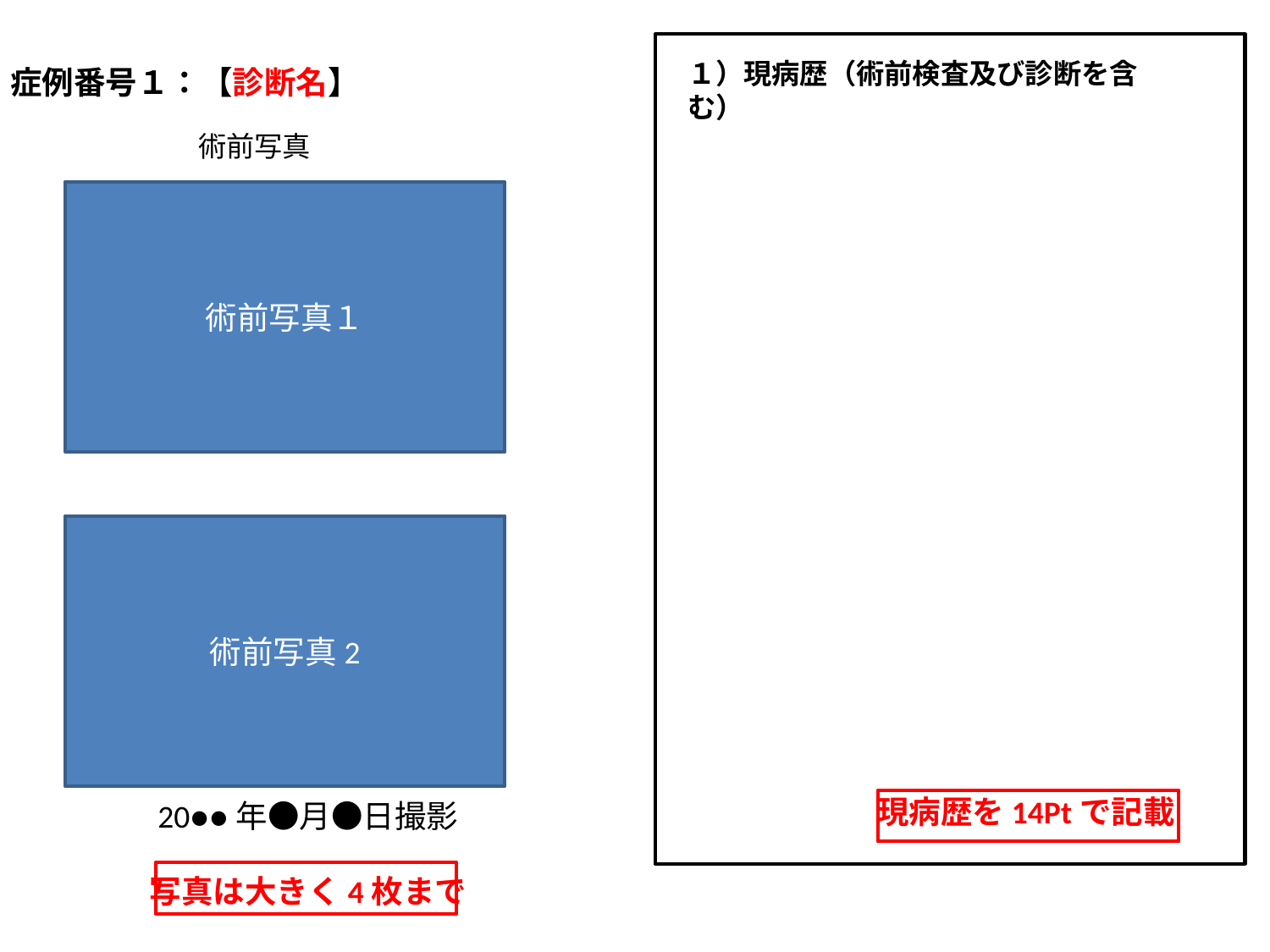

１）現病歴（術前検査及び診断を含む）
症例番号１：【診断名】
術前写真
術前写真１
術前写真2
現病歴を14Ptで記載
20●●年●月●日撮影

写真は大きく4枚まで